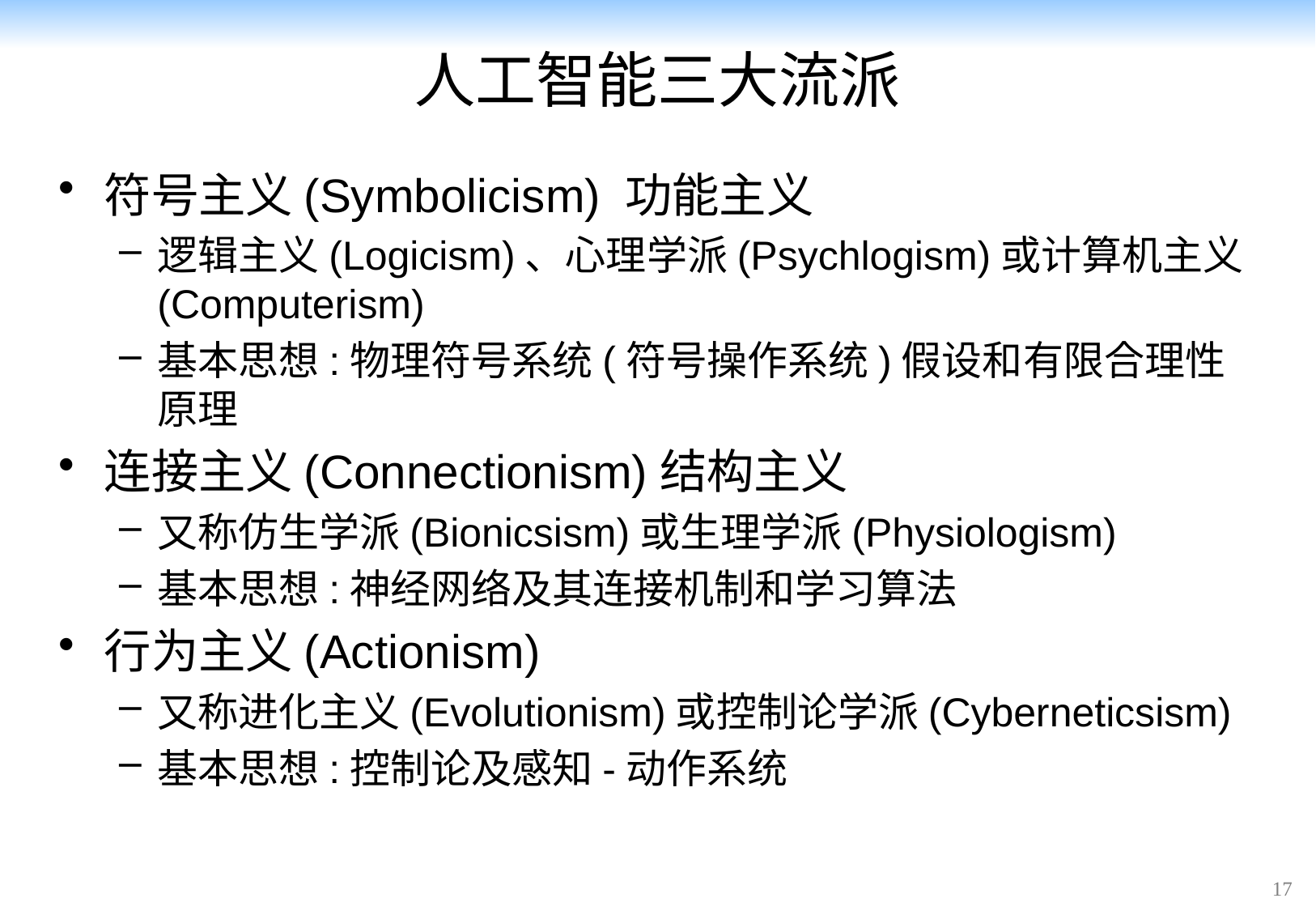

# 人工智能三大流派
符号主义(Symbolicism) 功能主义
逻辑主义(Logicism)、心理学派(Psychlogism)或计算机主义 (Computerism)
基本思想:物理符号系统(符号操作系统)假设和有限合理性原理
连接主义(Connectionism)结构主义
又称仿生学派(Bionicsism)或生理学派(Physiologism)
基本思想:神经网络及其连接机制和学习算法
行为主义(Actionism)
又称进化主义(Evolutionism)或控制论学派(Cyberneticsism)
基本思想:控制论及感知-动作系统